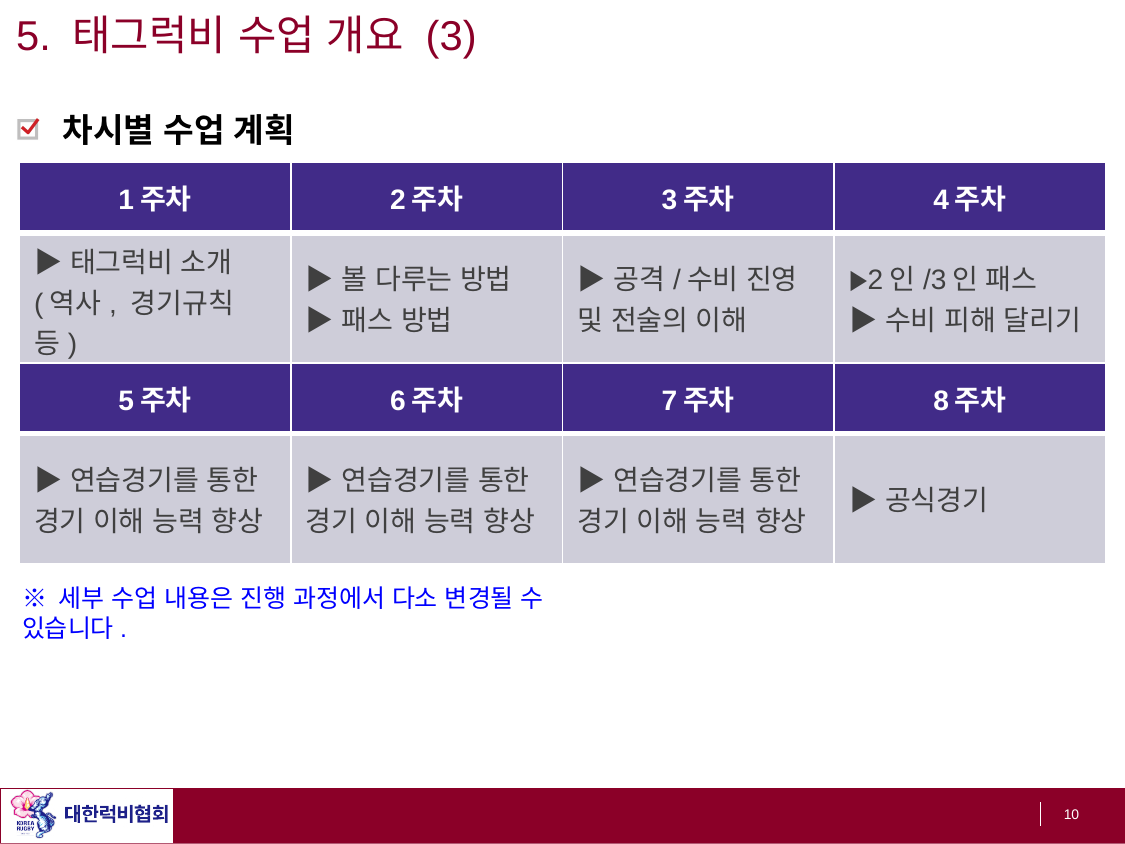

5. 태그럭비 수업 개요 (3)
차시별 수업 계획
| 1주차 | 2주차 | 3주차 | 4주차 |
| --- | --- | --- | --- |
| ▶태그럭비 소개 (역사, 경기규칙 등) | ▶볼 다루는 방법 ▶패스 방법 | ▶공격/수비 진영 및 전술의 이해 | ▶2인/3인 패스 ▶수비 피해 달리기 |
| 5주차 | 6주차 | 7주차 | 8주차 |
| --- | --- | --- | --- |
| ▶연습경기를 통한 경기 이해 능력 향상 | ▶연습경기를 통한 경기 이해 능력 향상 | ▶연습경기를 통한 경기 이해 능력 향상 | ▶공식경기 |
※ 세부 수업 내용은 진행 과정에서 다소 변경될 수 있습니다.